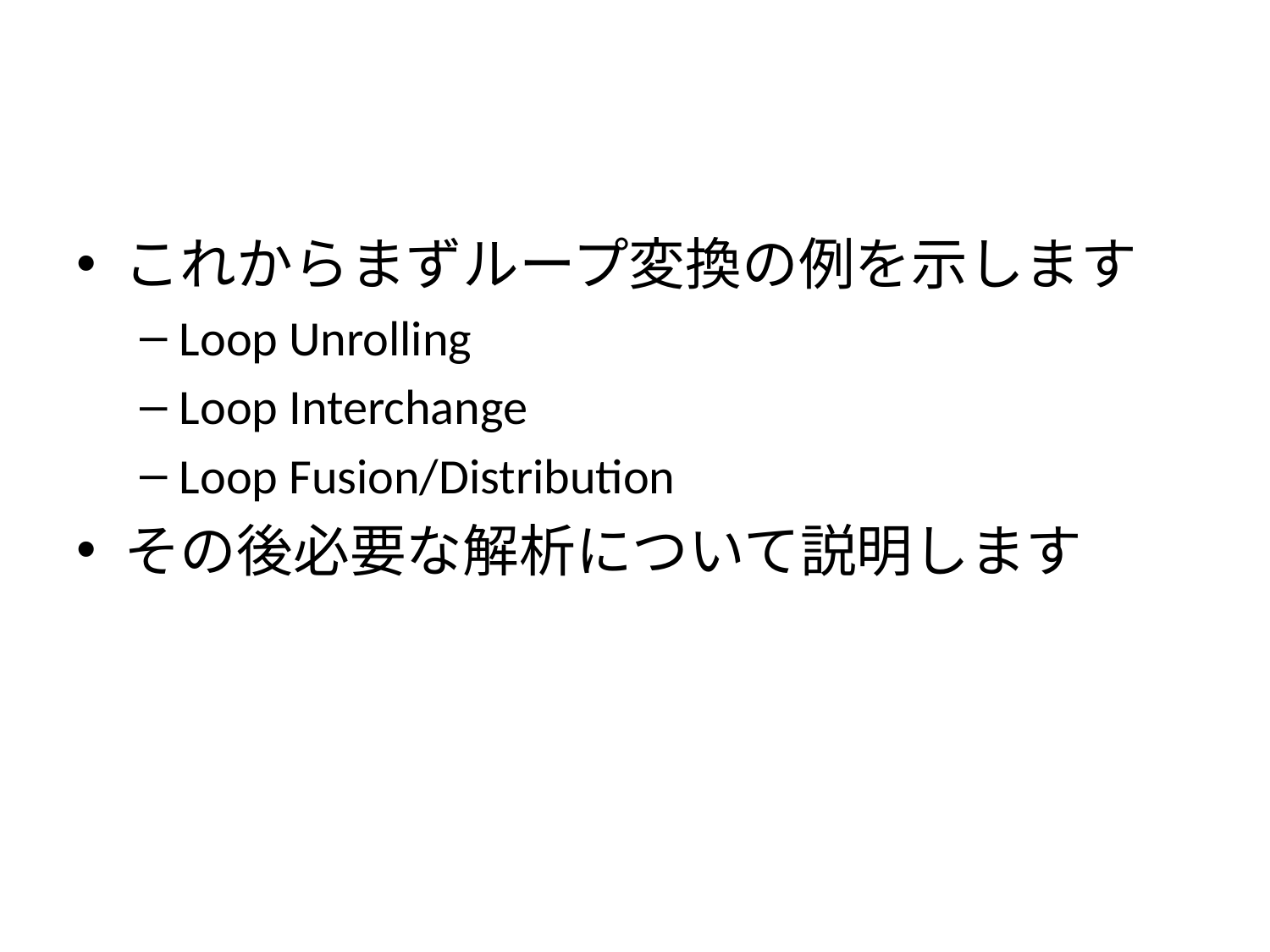

#
これからまずループ変換の例を示します
Loop Unrolling
Loop Interchange
Loop Fusion/Distribution
その後必要な解析について説明します